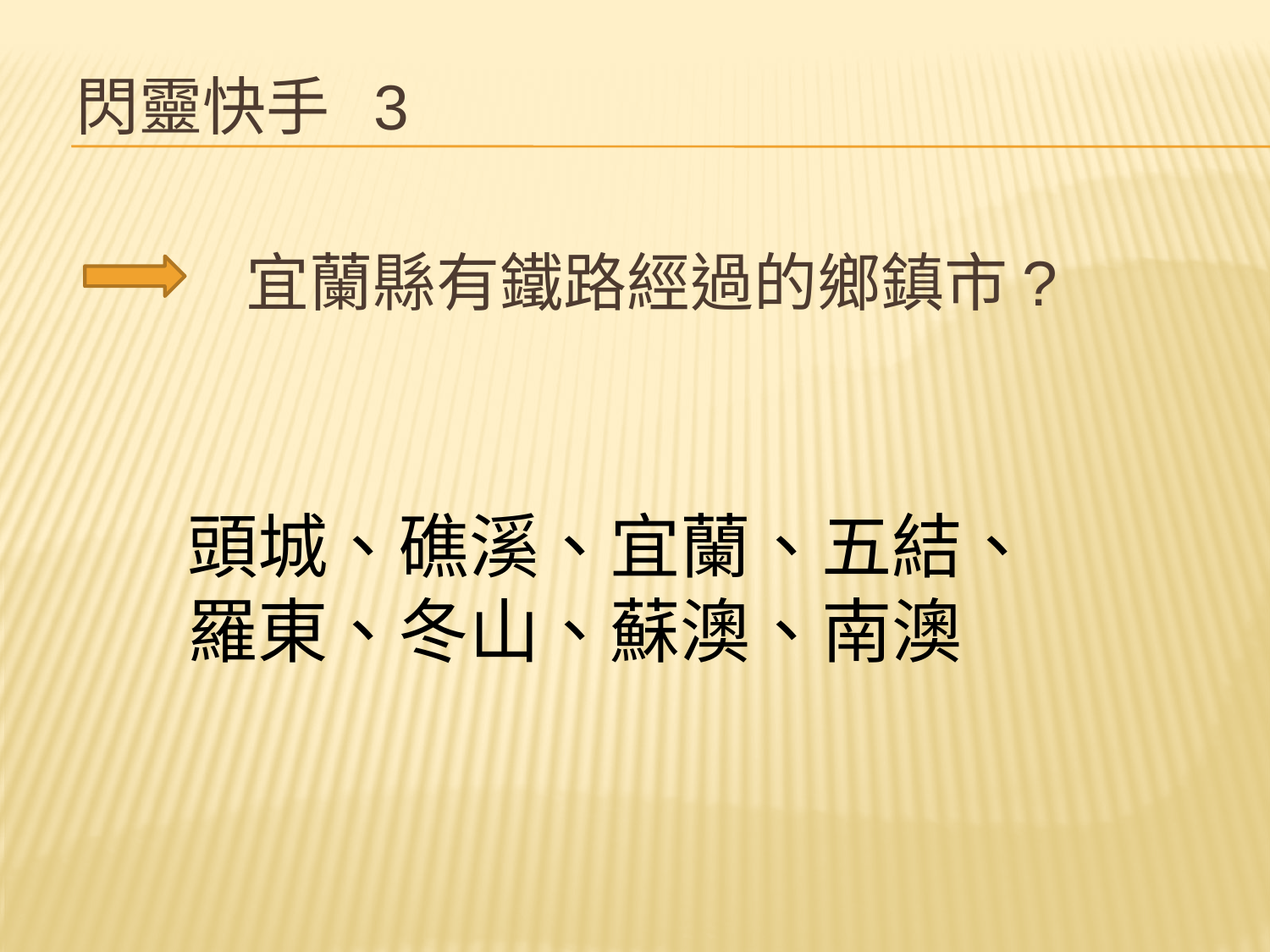

# 閃靈快手  3
         宜蘭縣有鐵路經過的鄉鎮市?

頭城、礁溪、宜蘭、五結、羅東、冬山、蘇澳、南澳